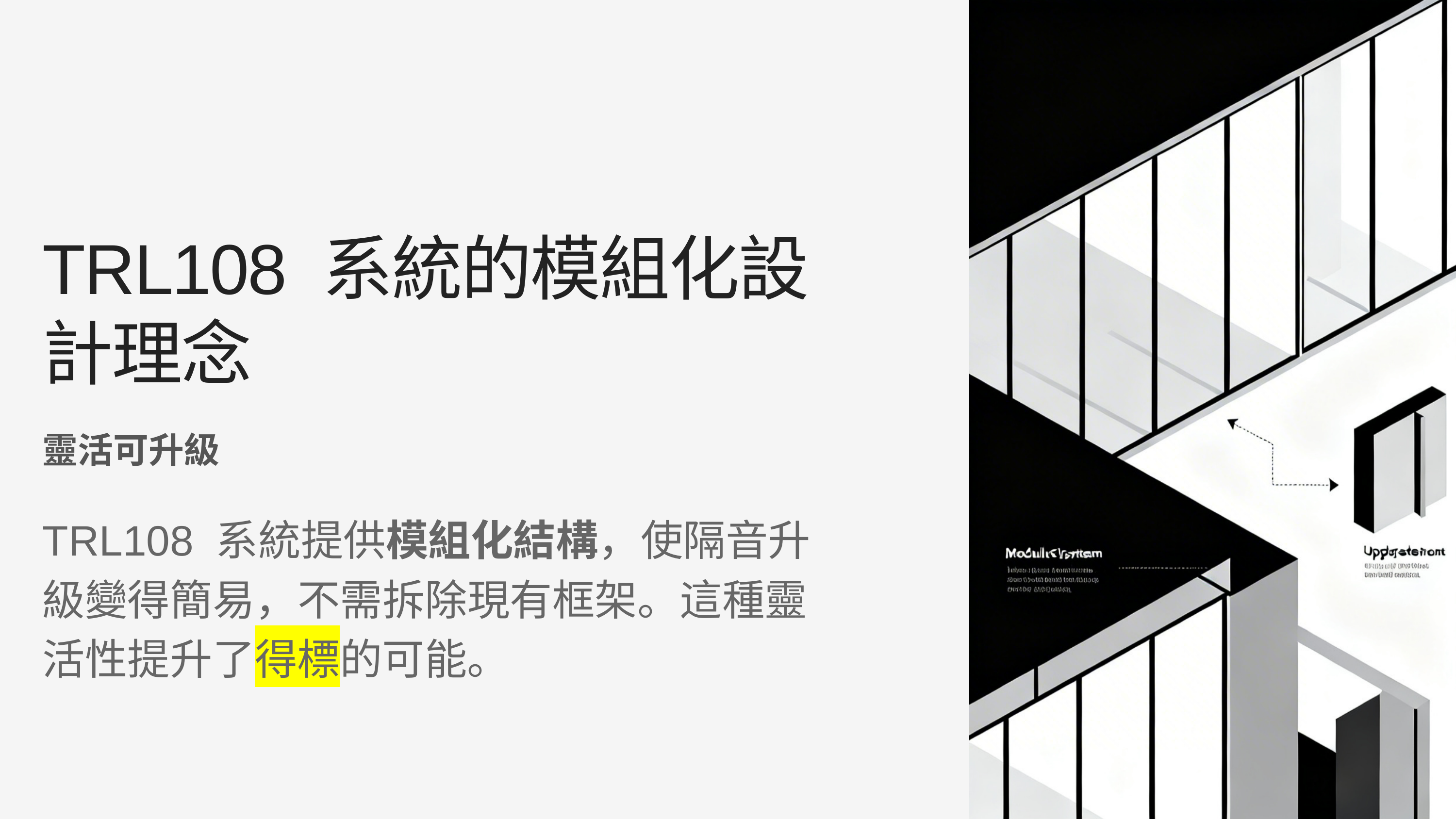

TRL108 系統的模組化設計理念
靈活可升級
TRL108 系統提供模組化結構，使隔音升級變得簡易，不需拆除現有框架。這種靈活性提升了得標的可能。